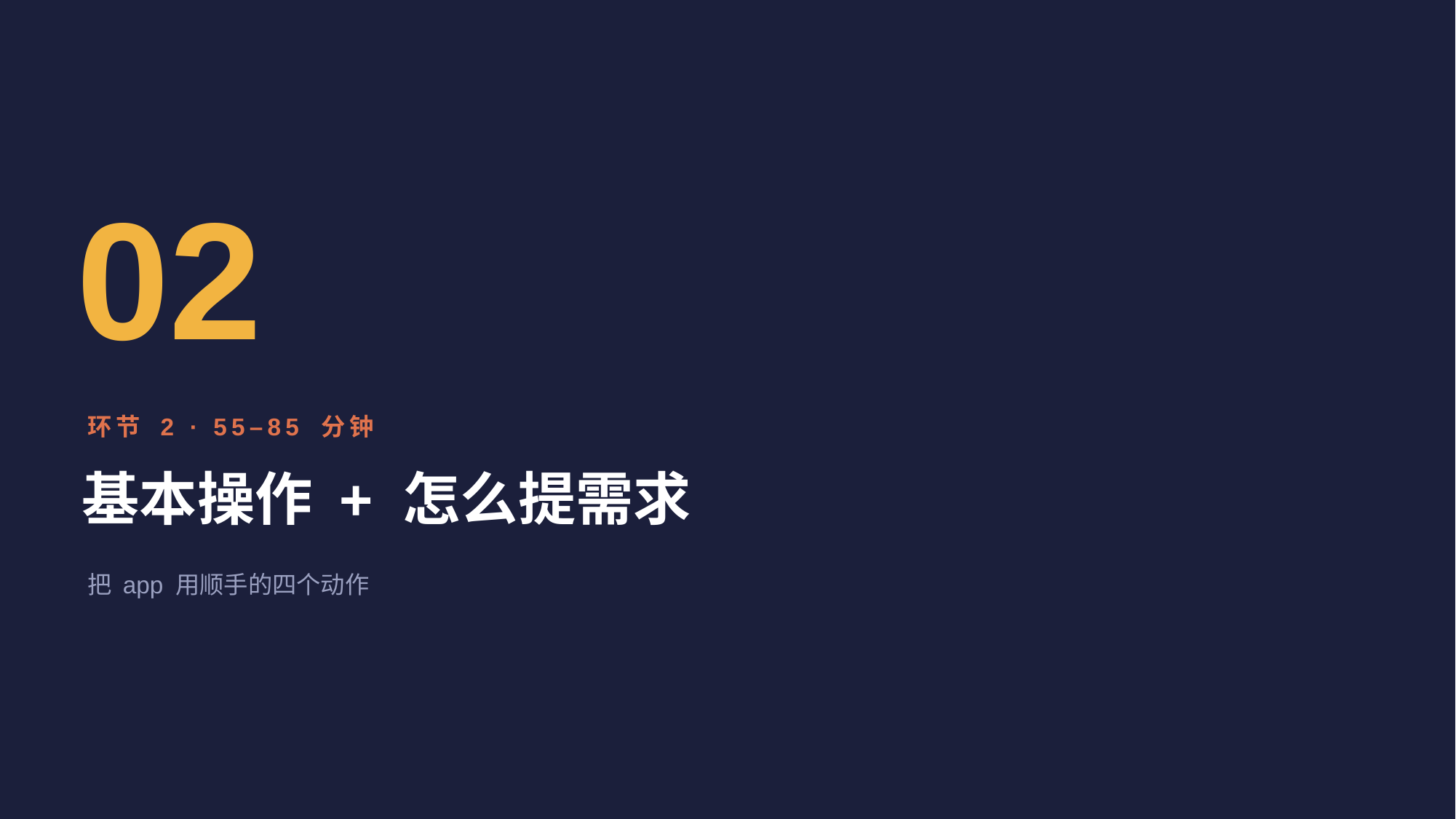

02
环节 2 · 55–85 分钟
基本操作 + 怎么提需求
把 app 用顺手的四个动作